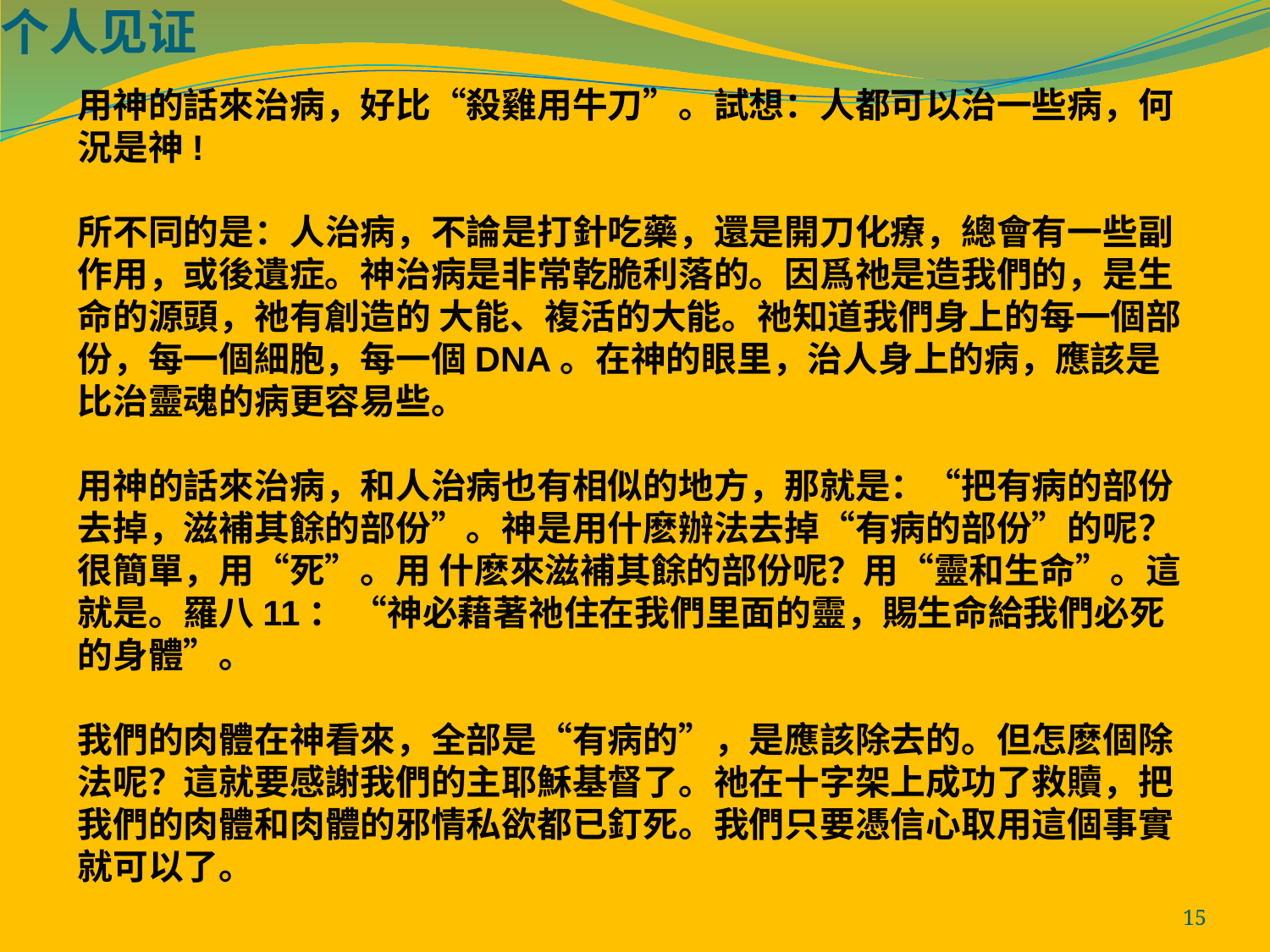

个人见证
用神的話來治病，好比“殺雞用牛刀”。試想：人都可以治一些病，何況是神!

所不同的是：人治病，不論是打針吃藥，還是開刀化療，總會有一些副作用，或後遺症。神治病是非常乾脆利落的。因爲祂是造我們的，是生命的源頭，祂有創造的 大能、複活的大能。祂知道我們身上的每一個部份，每一個細胞，每一個DNA。在神的眼里，治人身上的病，應該是比治靈魂的病更容易些。

用神的話來治病，和人治病也有相似的地方，那就是：“把有病的部份去掉，滋補其餘的部份”。神是用什麽辦法去掉“有病的部份”的呢？很簡單，用“死”。用 什麽來滋補其餘的部份呢？用“靈和生命”。這就是。羅八11： “神必藉著祂住在我們里面的靈，賜生命給我們必死的身體”。

我們的肉體在神看來，全部是“有病的”，是應該除去的。但怎麽個除法呢？這就要感謝我們的主耶穌基督了。祂在十字架上成功了救贖，把我們的肉體和肉體的邪情私欲都已釘死。我們只要憑信心取用這個事實就可以了。
15